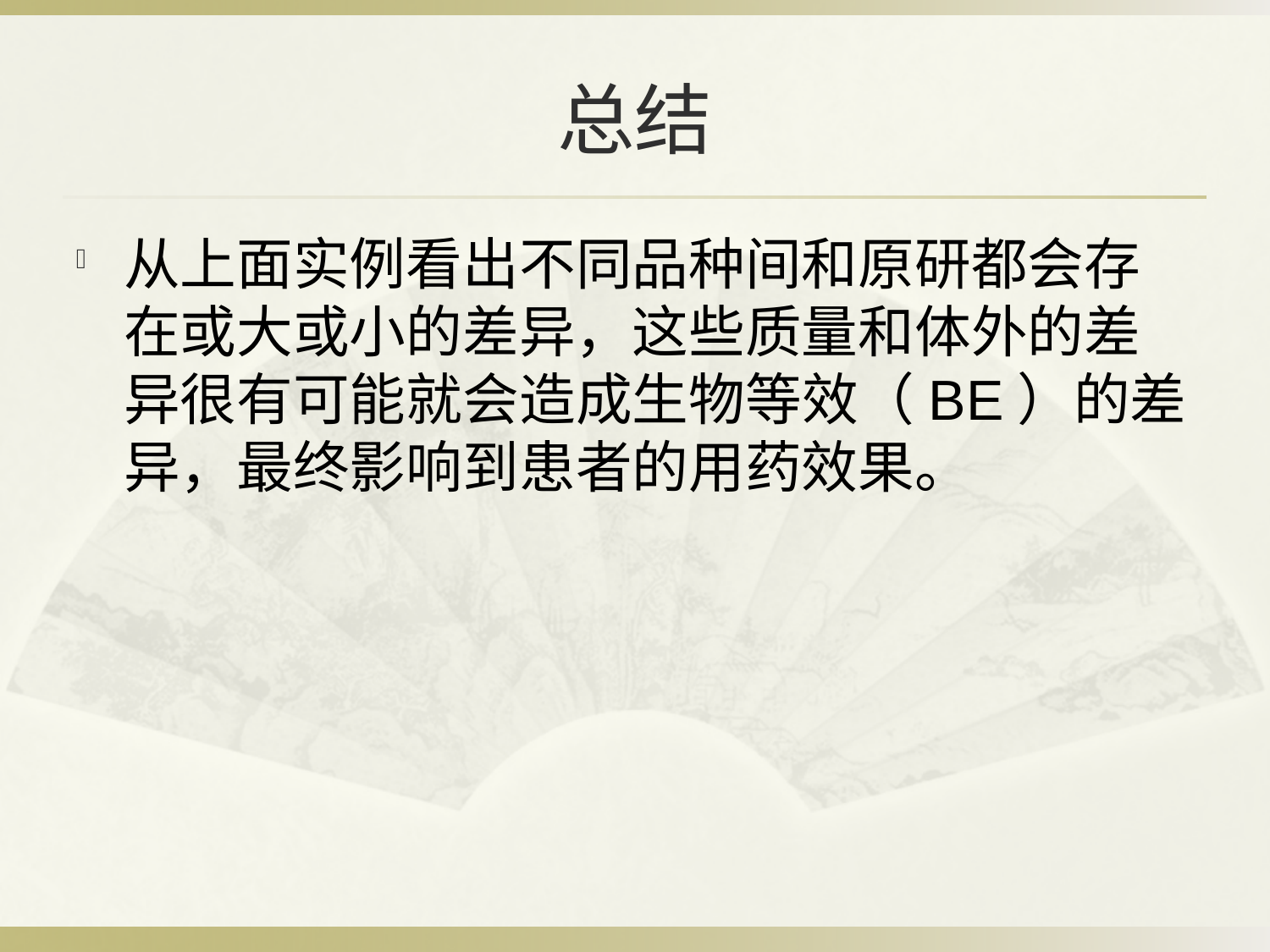

# 总结
从上面实例看出不同品种间和原研都会存在或大或小的差异，这些质量和体外的差异很有可能就会造成生物等效（BE）的差异，最终影响到患者的用药效果。